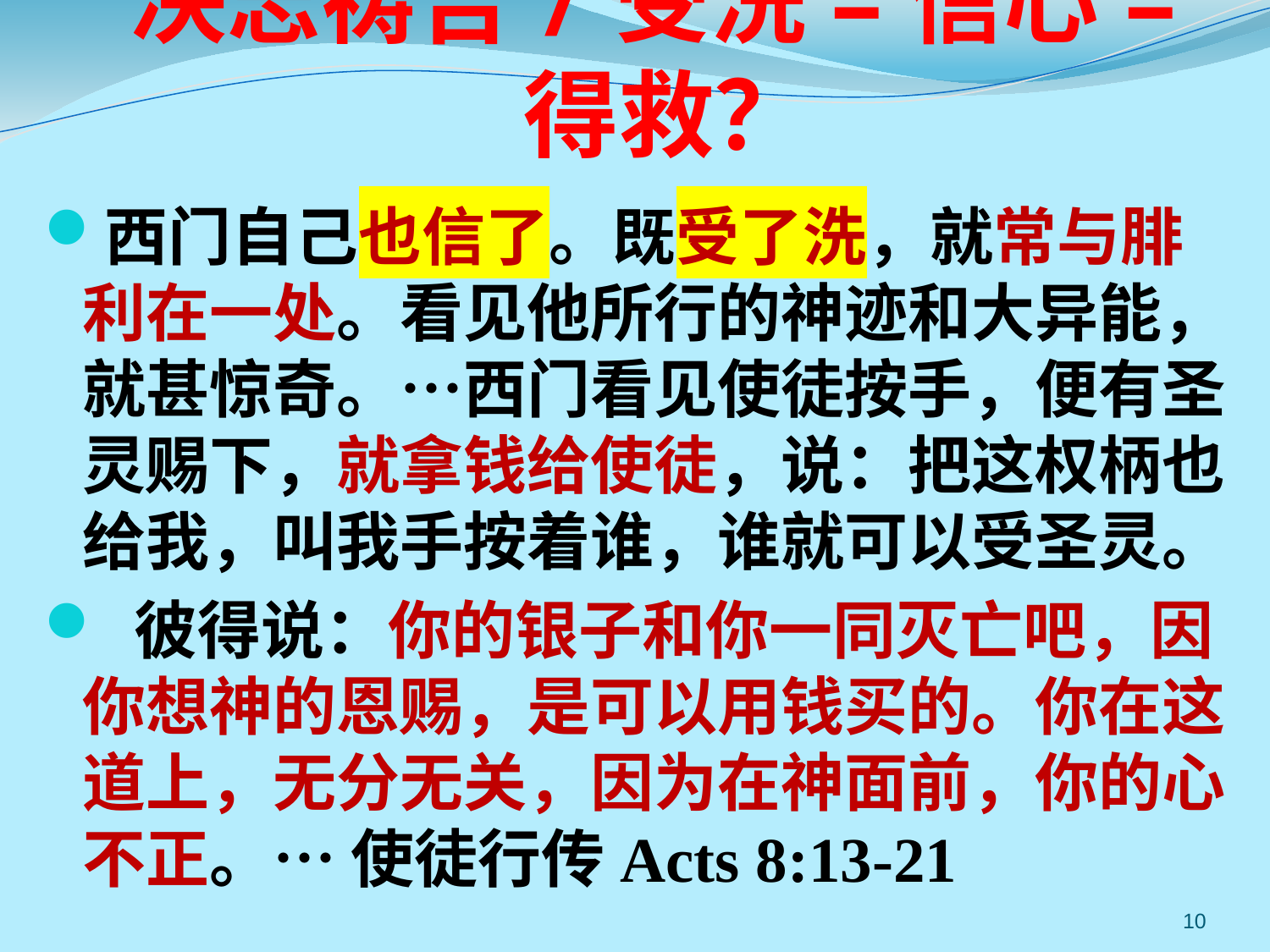

# 决志祷告/受洗=信心=得救？
西门自己也信了。既受了洗，就常与腓利在一处。看见他所行的神迹和大异能，就甚惊奇。…西门看见使徒按手，便有圣灵赐下，就拿钱给使徒，说：把这权柄也给我，叫我手按着谁，谁就可以受圣灵。
 彼得说：你的银子和你一同灭亡吧，因你想神的恩赐，是可以用钱买的。你在这道上，无分无关，因为在神面前，你的心不正。… 使徒行传Acts 8:13-21
10